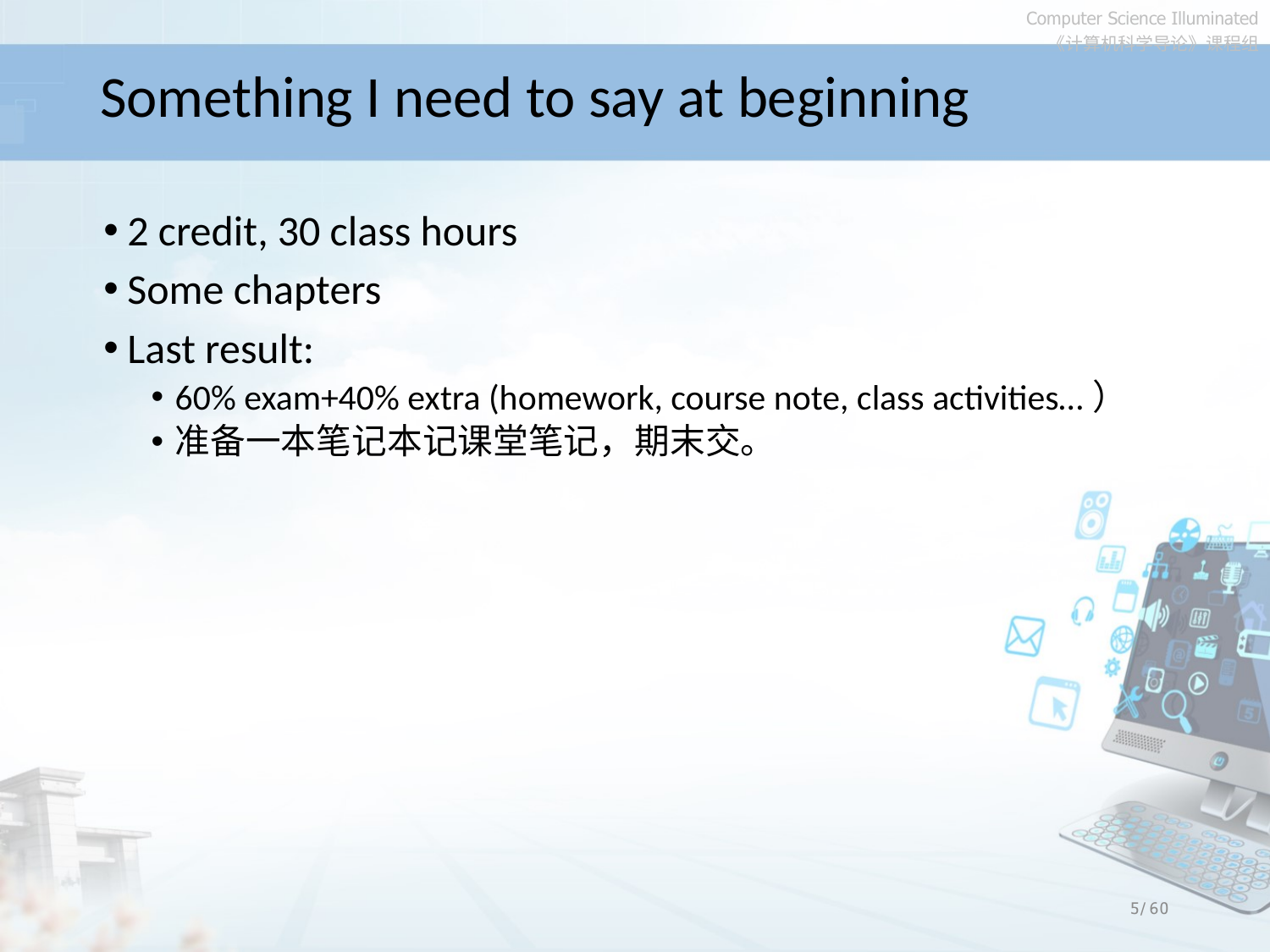

# Something I need to say at beginning
2 credit, 30 class hours
Some chapters
Last result:
60% exam+40% extra (homework, course note, class activities…）
准备一本笔记本记课堂笔记，期末交。
5/60